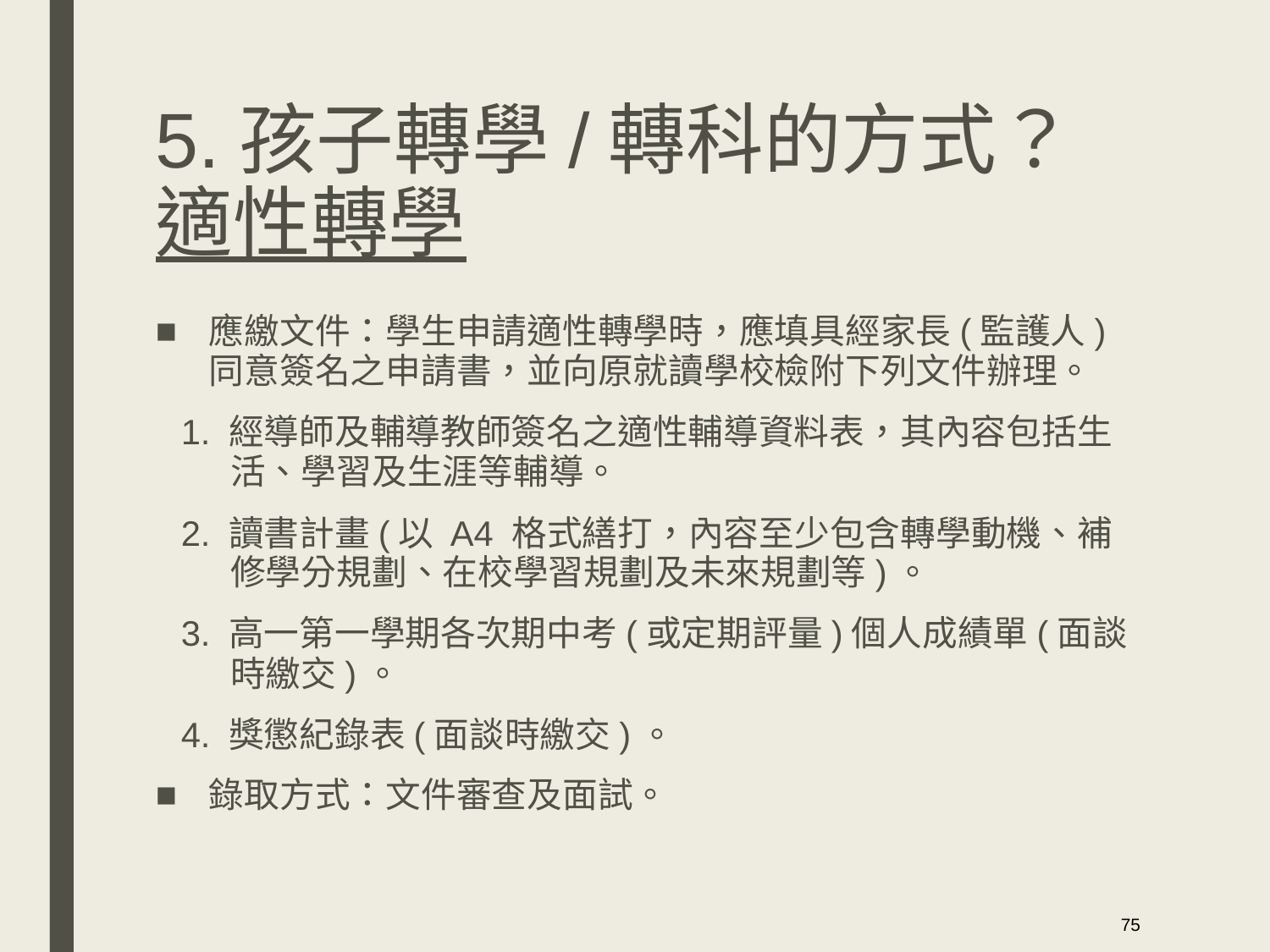

# 5.孩子轉學/轉科的方式？ 適性轉學
應繳文件：學生申請適性轉學時，應填具經家長(監護人)同意簽名之申請書，並向原就讀學校檢附下列文件辦理。
1. 經導師及輔導教師簽名之適性輔導資料表，其內容包括生活、學習及生涯等輔導。
2. 讀書計畫(以 A4 格式繕打，內容至少包含轉學動機、補修學分規劃、在校學習規劃及未來規劃等)。
3. 高一第一學期各次期中考(或定期評量)個人成績單(面談時繳交)。
4. 獎懲紀錄表(面談時繳交)。
錄取方式：文件審查及面試。
75